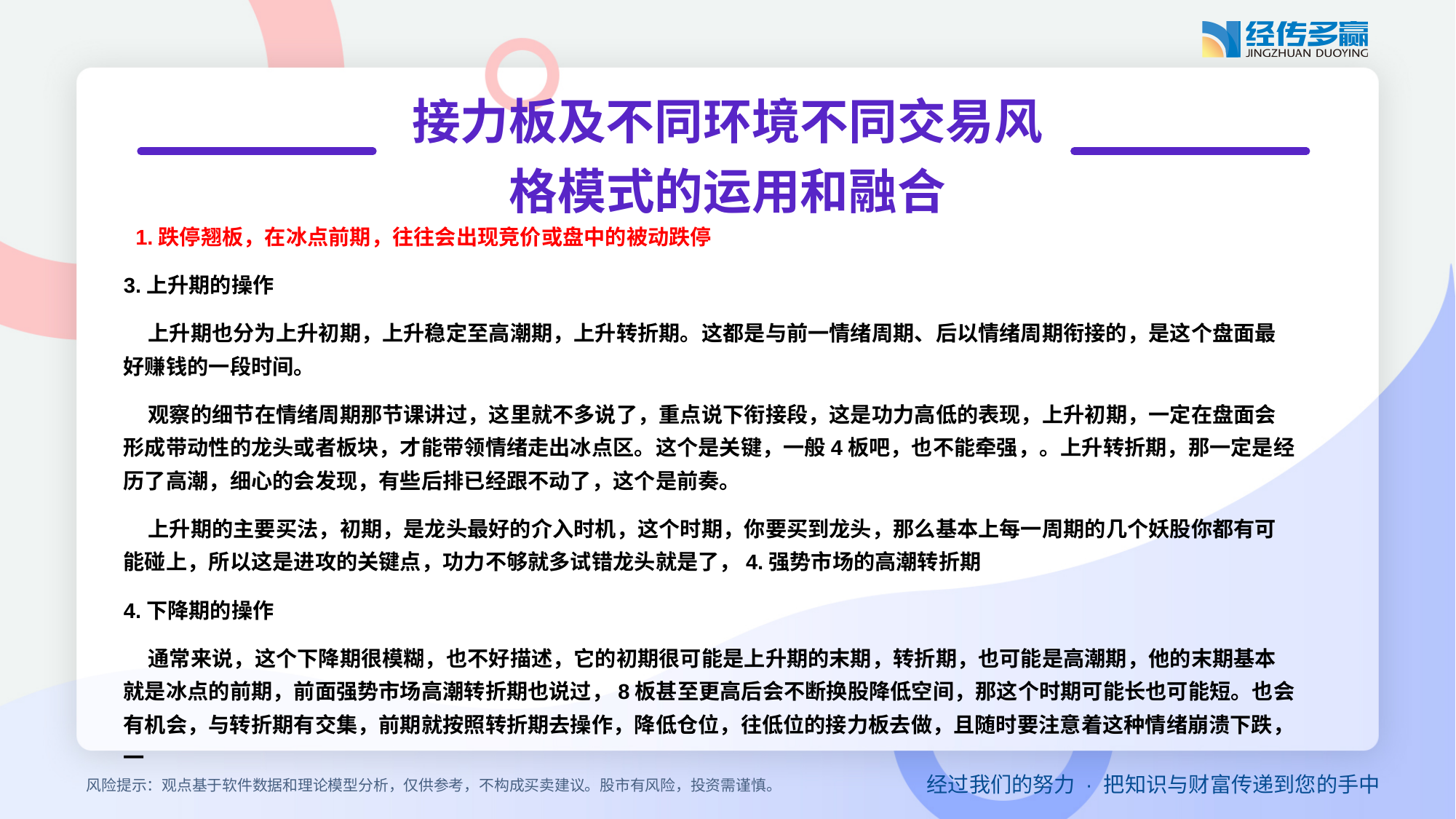

接力板及不同环境不同交易风格模式的运用和融合
  1.跌停翘板，在冰点前期，往往会出现竞价或盘中的被动跌停
3.上升期的操作
    上升期也分为上升初期，上升稳定至高潮期，上升转折期。这都是与前一情绪周期、后以情绪周期衔接的，是这个盘面最好赚钱的一段时间。
    观察的细节在情绪周期那节课讲过，这里就不多说了，重点说下衔接段，这是功力高低的表现，上升初期，一定在盘面会形成带动性的龙头或者板块，才能带领情绪走出冰点区。这个是关键，一般4板吧，也不能牵强，。上升转折期，那一定是经历了高潮，细心的会发现，有些后排已经跟不动了，这个是前奏。
    上升期的主要买法，初期，是龙头最好的介入时机，这个时期，你要买到龙头，那么基本上每一周期的几个妖股你都有可能碰上，所以这是进攻的关键点，功力不够就多试错龙头就是了，4.强势市场的高潮转折期
4.下降期的操作
    通常来说，这个下降期很模糊，也不好描述，它的初期很可能是上升期的末期，转折期，也可能是高潮期，他的末期基本就是冰点的前期，前面强势市场高潮转折期也说过，8板甚至更高后会不断换股降低空间，那这个时期可能长也可能短。也会有机会，与转折期有交集，前期就按照转折期去操作，降低仓位，往低位的接力板去做，且随时要注意着这种情绪崩溃下跌，一

风险提示：观点基于软件数据和理论模型分析，仅供参考，不构成买卖建议。股市有风险，投资需谨慎。